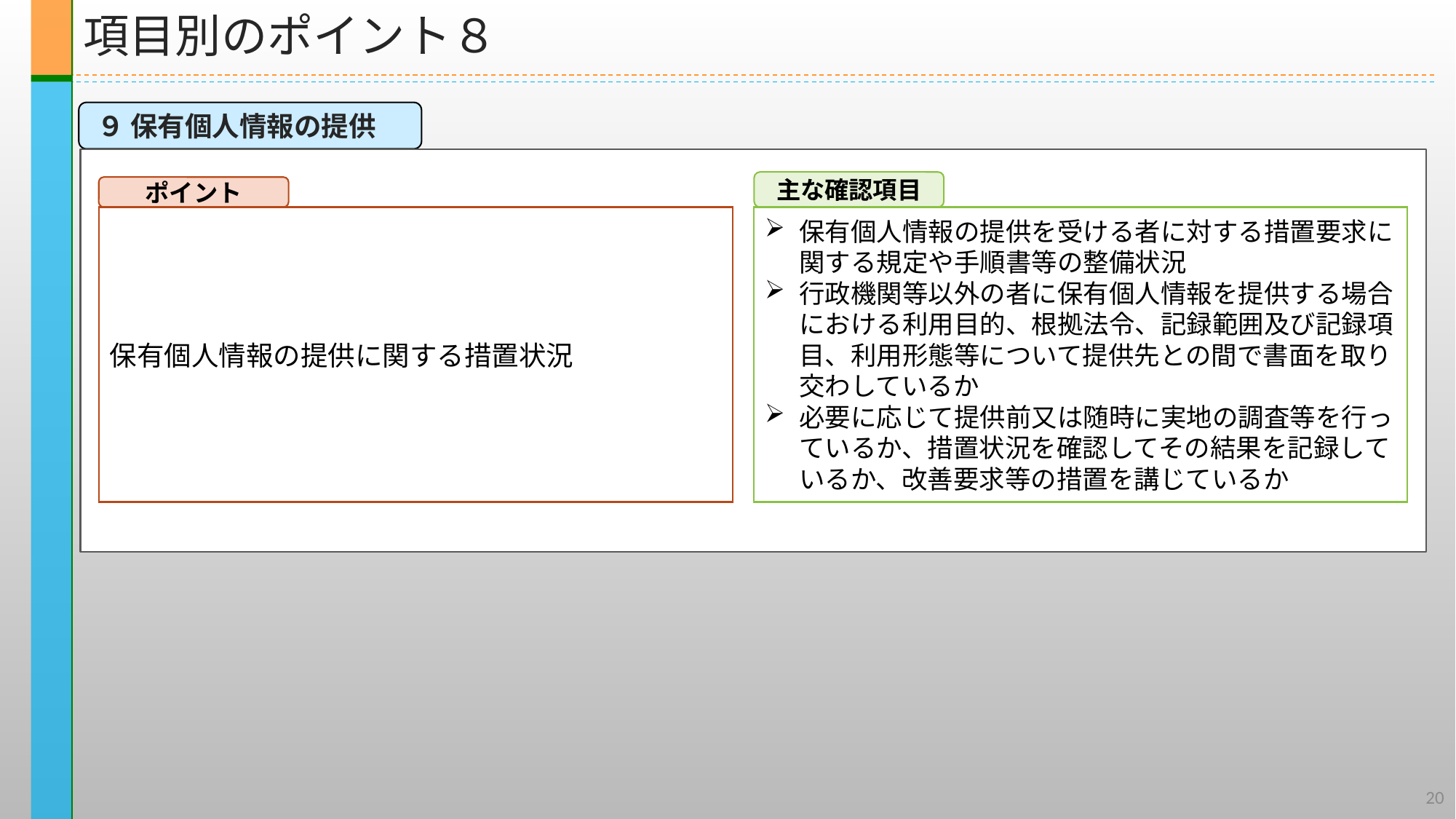

項目別のポイント８
９ 保有個人情報の提供

主な確認項目
ポイント
保有個人情報の提供を受ける者に対する措置要求に関する規定や手順書等の整備状況
行政機関等以外の者に保有個人情報を提供する場合における利用目的、根拠法令、記録範囲及び記録項目、利用形態等について提供先との間で書面を取り交わしているか
必要に応じて提供前又は随時に実地の調査等を行っているか、措置状況を確認してその結果を記録しているか、改善要求等の措置を講じているか
保有個人情報の提供に関する措置状況
20